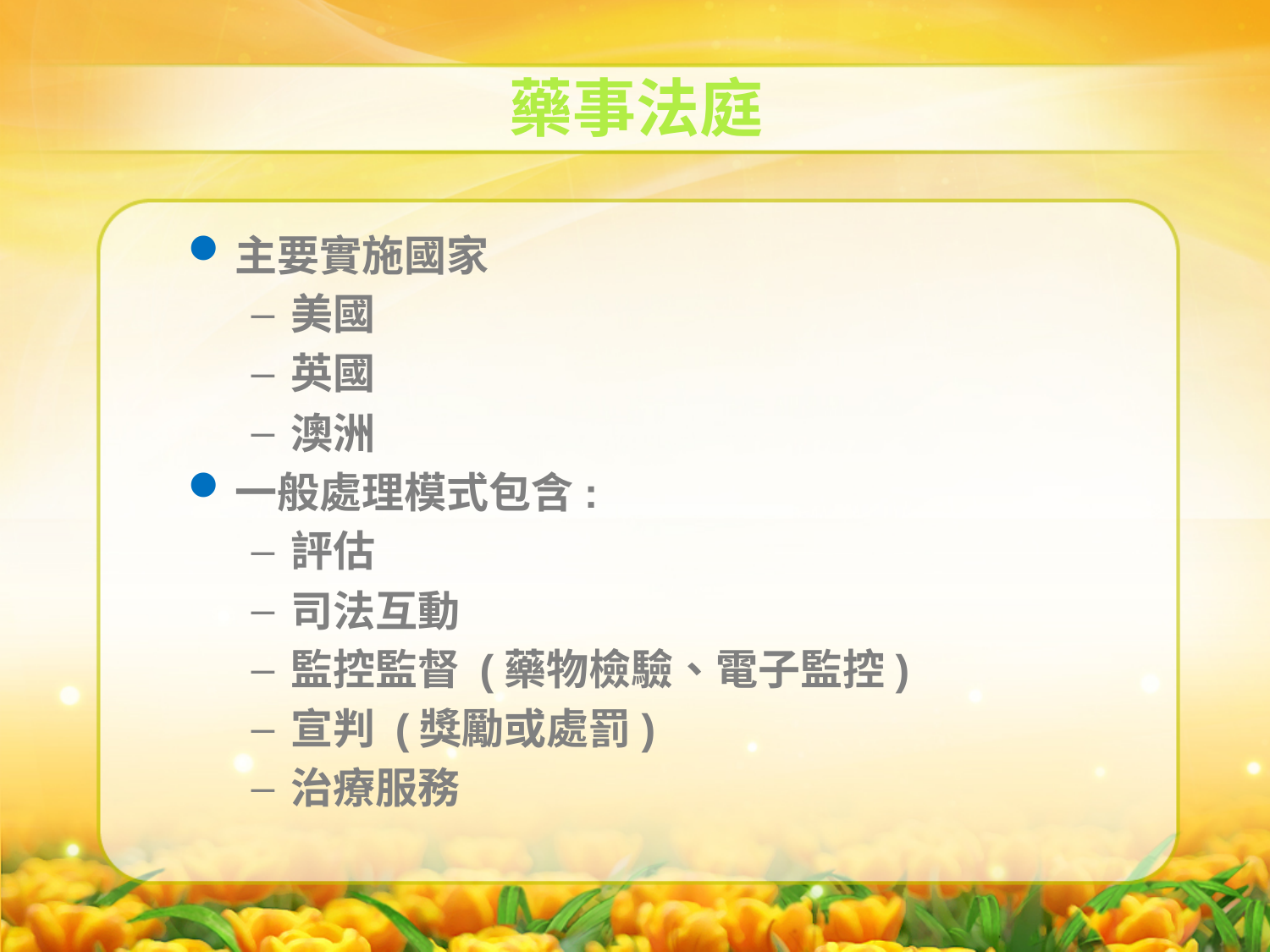

藥事法庭
主要實施國家
美國
英國
澳洲
一般處理模式包含:
評估
司法互動
監控監督 (藥物檢驗、電子監控)
宣判 (獎勵或處罰)
治療服務